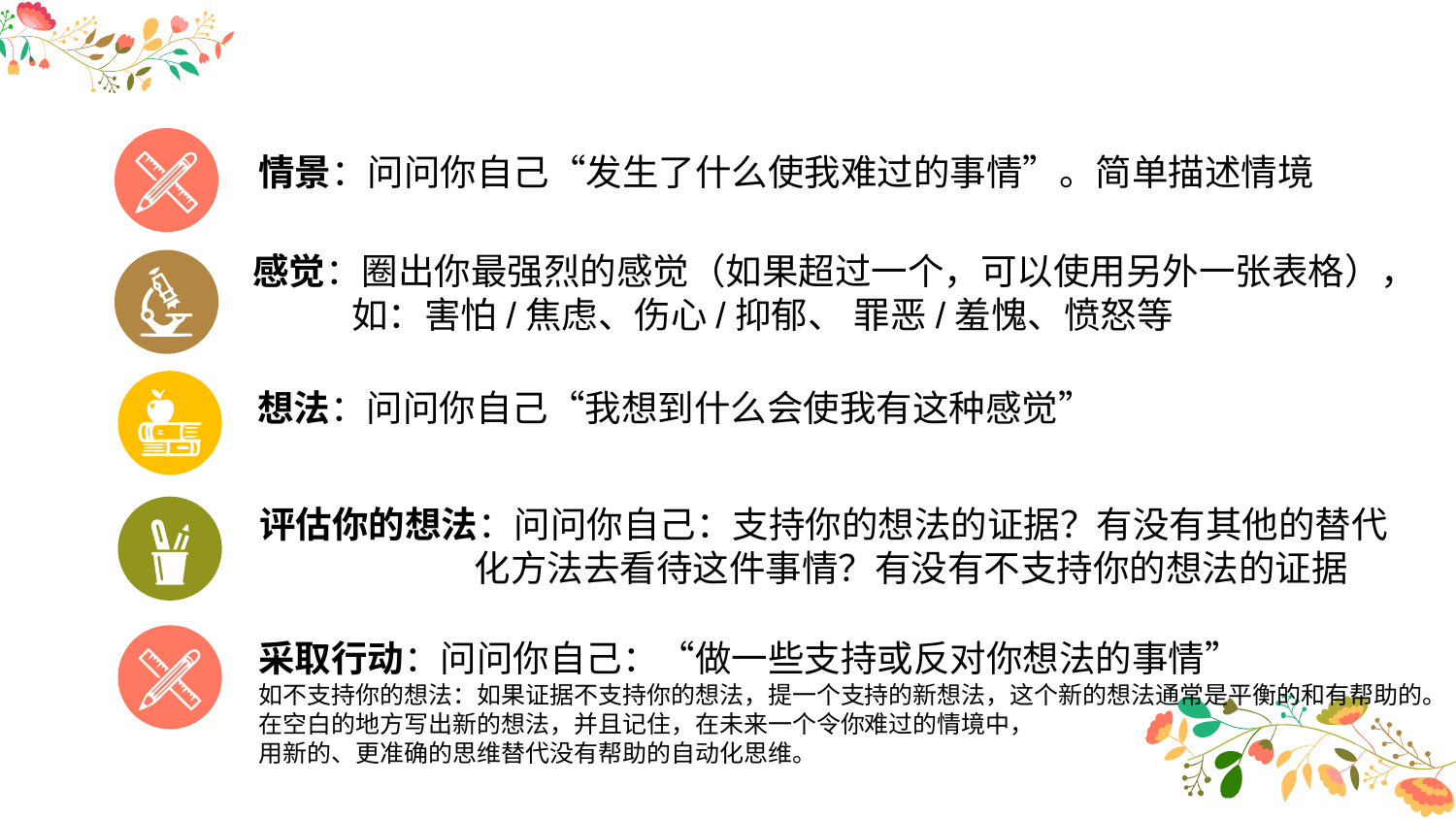

情景：问问你自己“发生了什么使我难过的事情”。简单描述情境
感觉：圈出你最强烈的感觉（如果超过一个，可以使用另外一张表格），
           如：害怕/焦虑、伤心/抑郁、 罪恶/羞愧、愤怒等

想法：问问你自己“我想到什么会使我有这种感觉”
评估你的想法：问问你自己：支持你的想法的证据？有没有其他的替代
                         化方法去看待这件事情？有没有不支持你的想法的证据

采取行动：问问你自己：“做一些支持或反对你想法的事情”
如不支持你的想法：如果证据不支持你的想法，提一个支持的新想法，这个新的想法通常是平衡的和有帮助的。
在空白的地方写出新的想法，并且记住，在未来一个令你难过的情境中，
用新的、更准确的思维替代没有帮助的自动化思维。